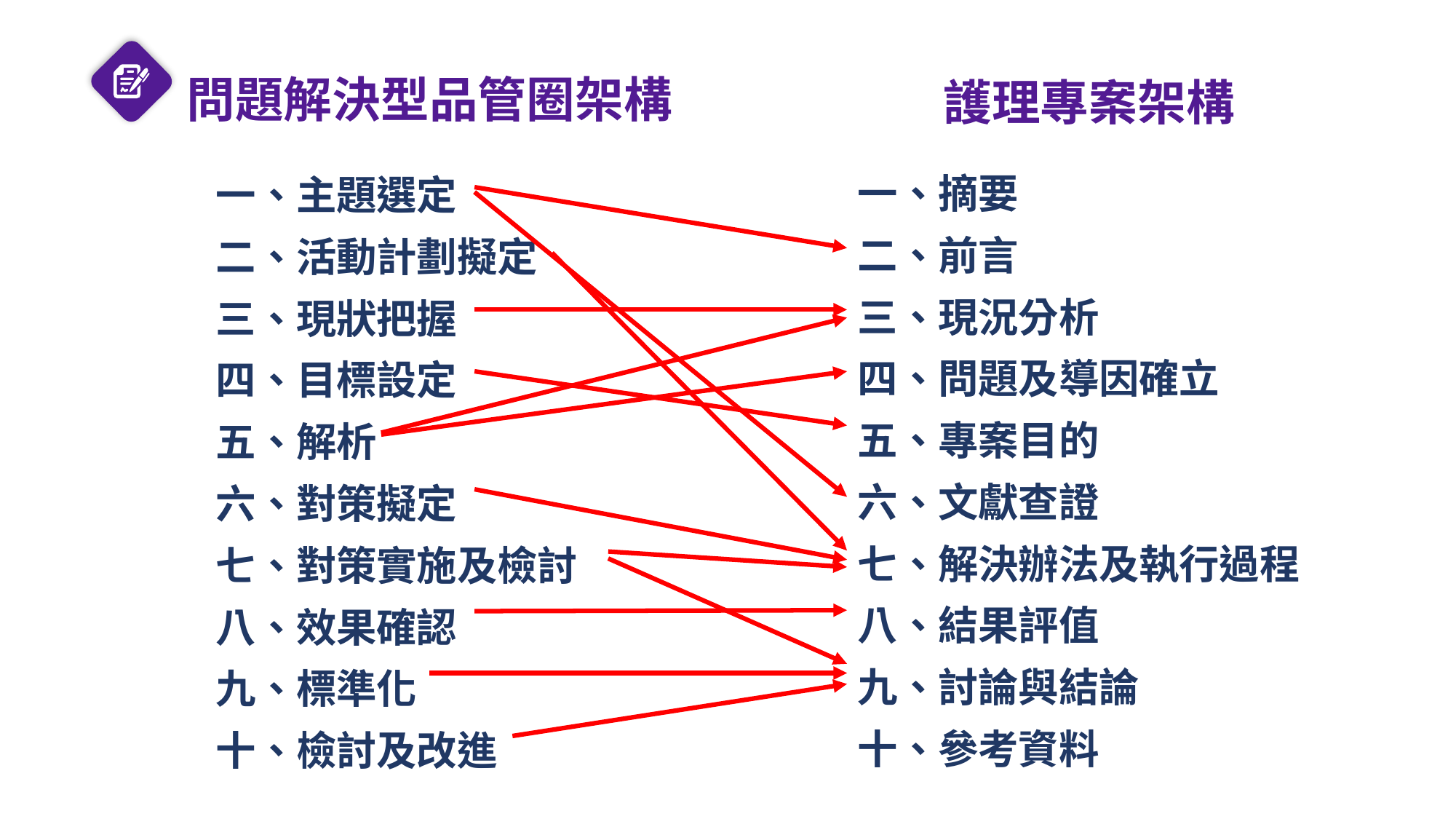

# 問題解決型品管圈架構
護理專案架構
一、摘要
二、前言
三、現況分析
四、問題及導因確立
五、專案目的
六、文獻查證
七、解決辦法及執行過程
八、結果評值
九、討論與結論
十、參考資料
一、主題選定
二、活動計劃擬定
三、現狀把握
四、目標設定
五、解析
六、對策擬定
七、對策實施及檢討
八、效果確認
九、標準化
十、檢討及改進